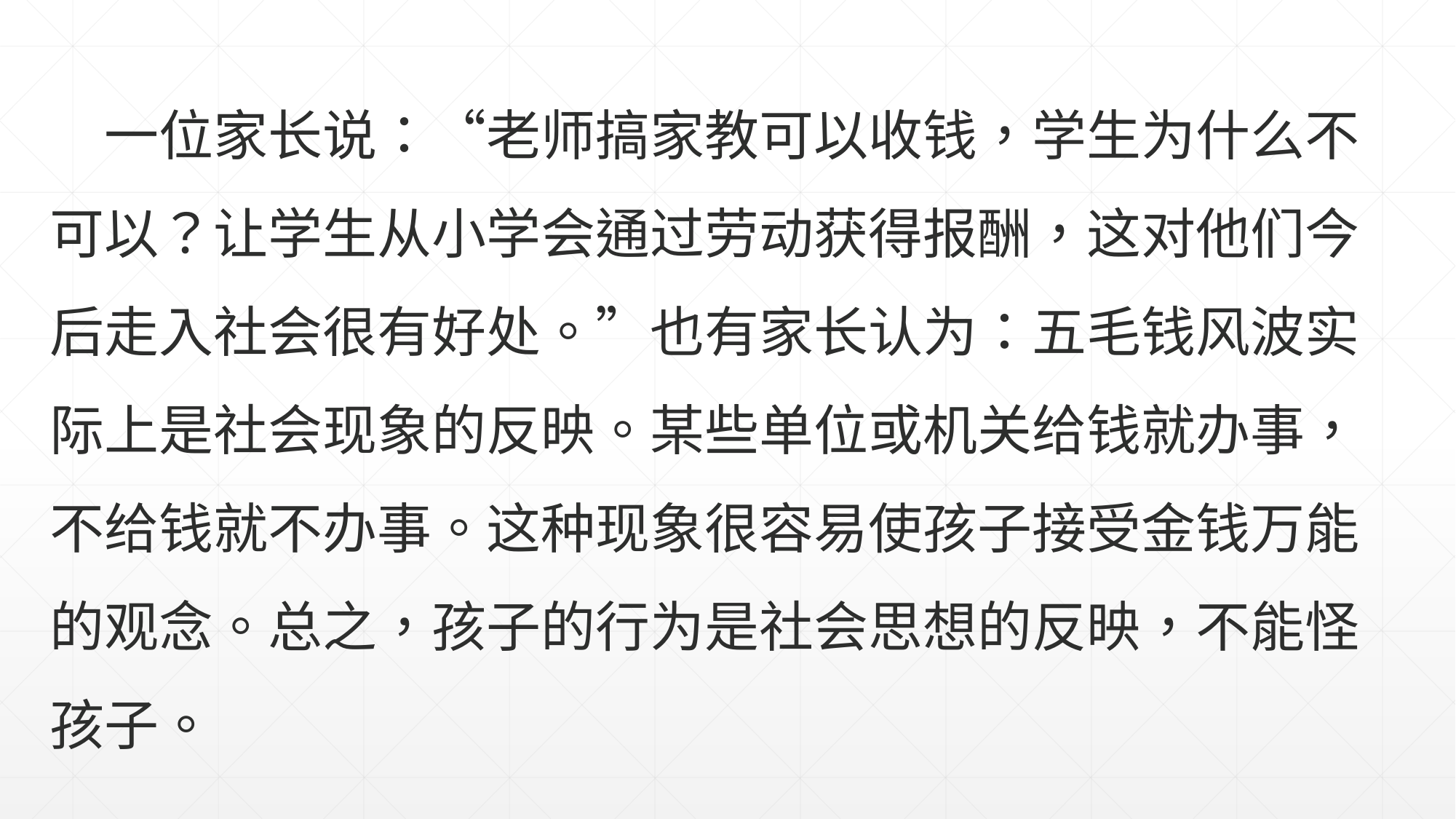

一位家长说：“老师搞家教可以收钱，学生为什么不可以？让学生从小学会通过劳动获得报酬，这对他们今后走入社会很有好处。”也有家长认为：五毛钱风波实际上是社会现象的反映。某些单位或机关给钱就办事，不给钱就不办事。这种现象很容易使孩子接受金钱万能的观念。总之，孩子的行为是社会思想的反映，不能怪孩子。